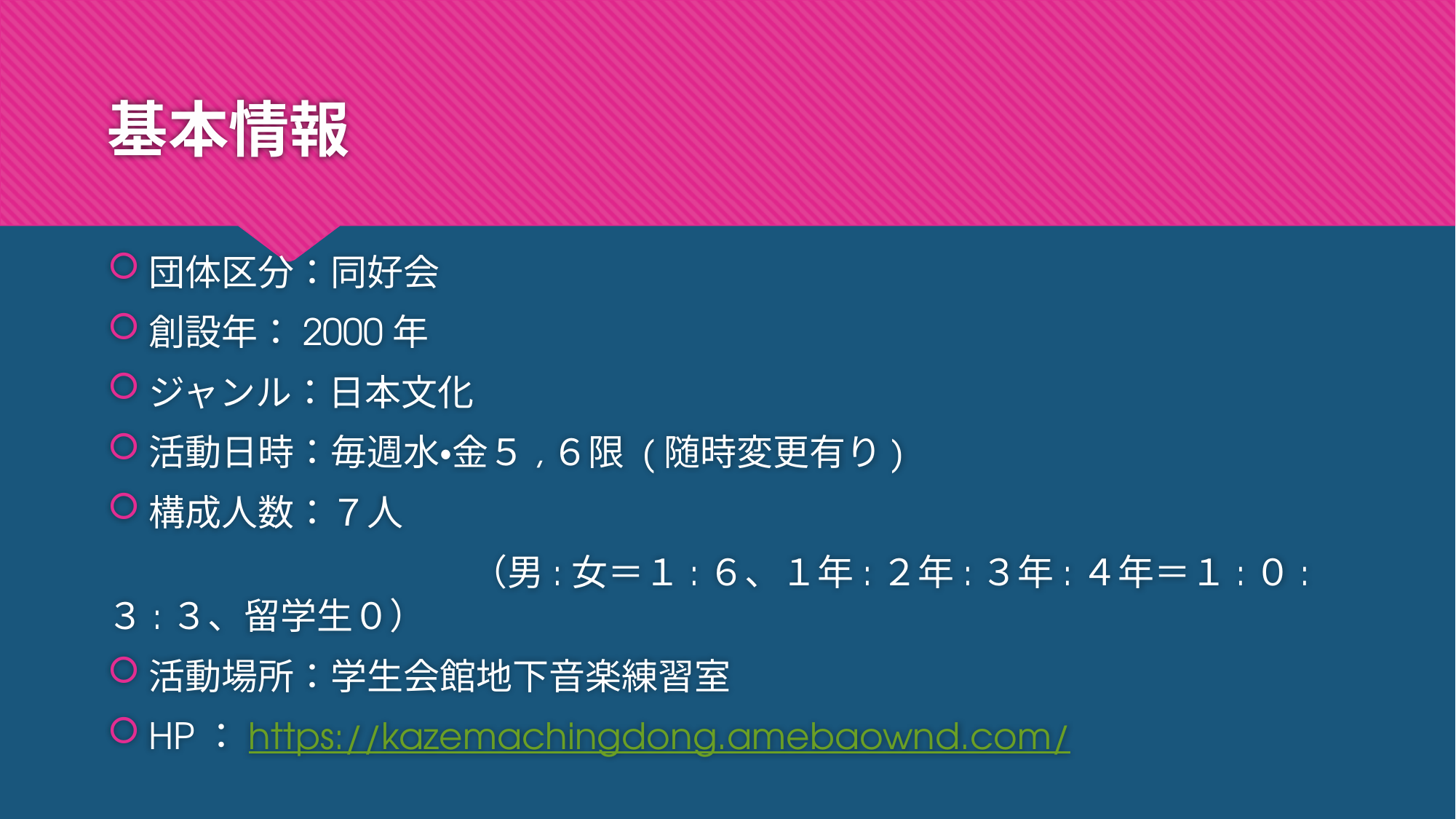

# 基本情報
団体区分：同好会
創設年：2000年
ジャンル：日本文化
活動日時：毎週水・金５,６限 (随時変更有り)
構成人数：７人
			　（男:女＝１:６、１年:２年:３年:４年＝１:０:３:３、留学生０）
活動場所：学生会館地下音楽練習室
HP：https://kazemachingdong.amebaownd.com/